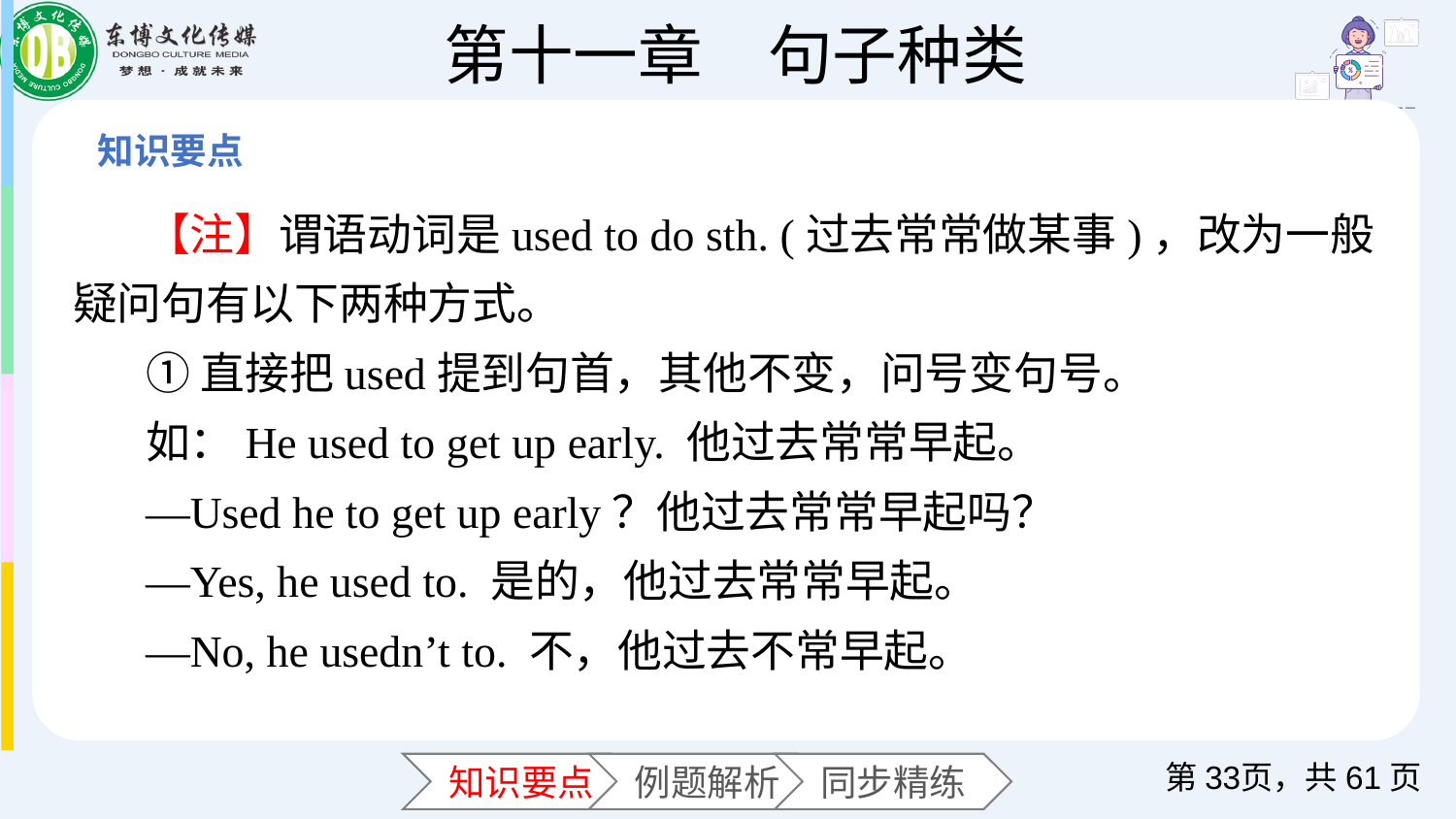

【注】谓语动词是used to do sth. (过去常常做某事)，改为一般疑问句有以下两种方式。
①直接把used提到句首，其他不变，问号变句号。
如：He used to get up early. 他过去常常早起。
—Used he to get up early？他过去常常早起吗？
—Yes, he used to. 是的，他过去常常早起。
—No, he usedn’t to. 不，他过去不常早起。